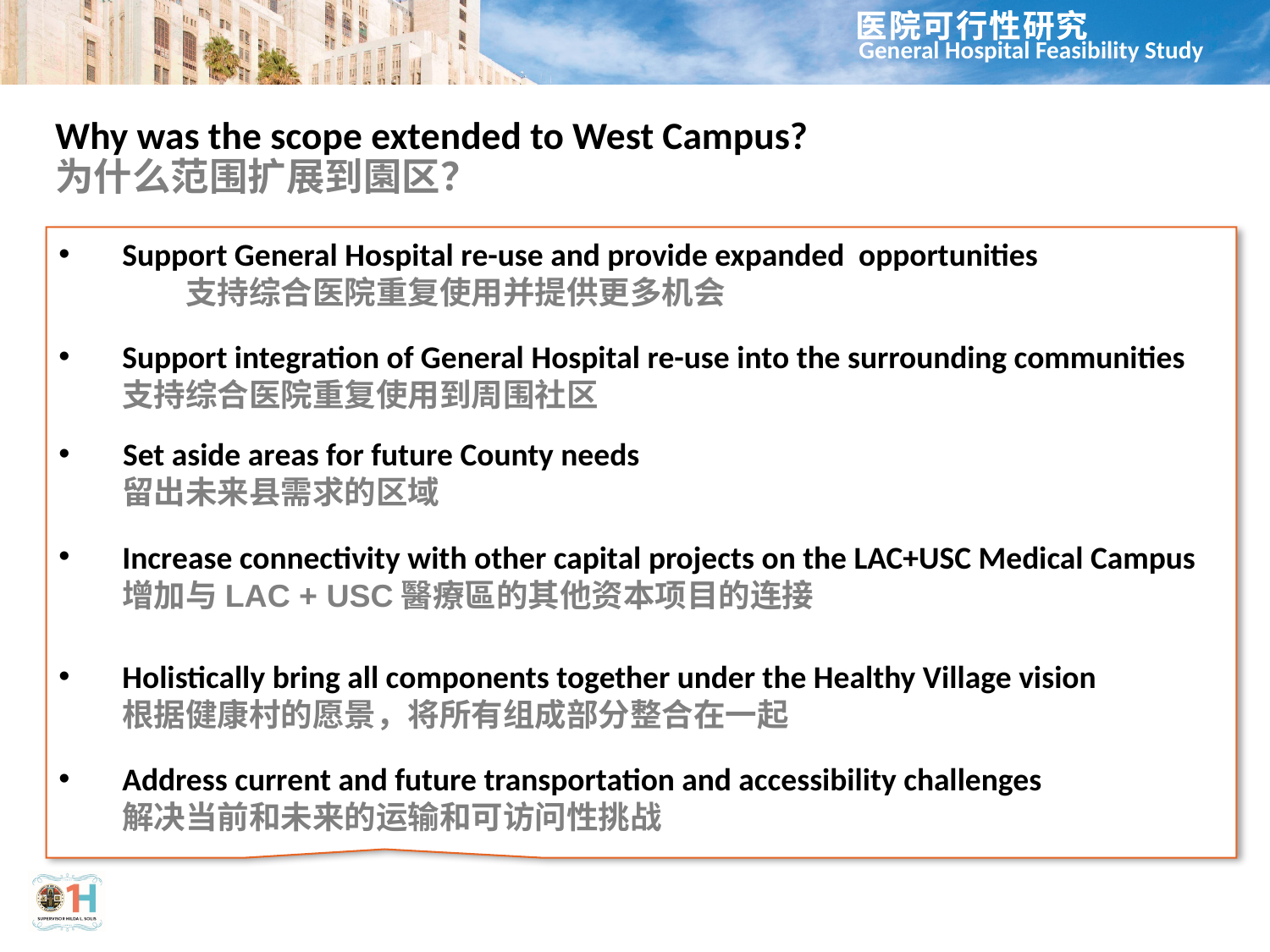

医院可行性研究
# Why was the scope extended to West Campus? 为什么范围扩展到園区？

Support General Hospital re-use and provide expanded  opportunities
	支持综合医院重复使用并提供更多机会

Support integration of General Hospital re-use into the surrounding communities
支持综合医院重复使用到周围社区

Set aside areas for future County needs
留出未来县需求的区域

Increase connectivity with other capital projects on the LAC+USC Medical Campus
增加与LAC + USC醫療區的其他资本项目的连接

Holistically bring all components together under the Healthy Village vision
根据健康村的愿景，将所有组成部分整合在一起

Address current and future transportation and accessibility challenges
解决当前和未来的运输和可访问性挑战